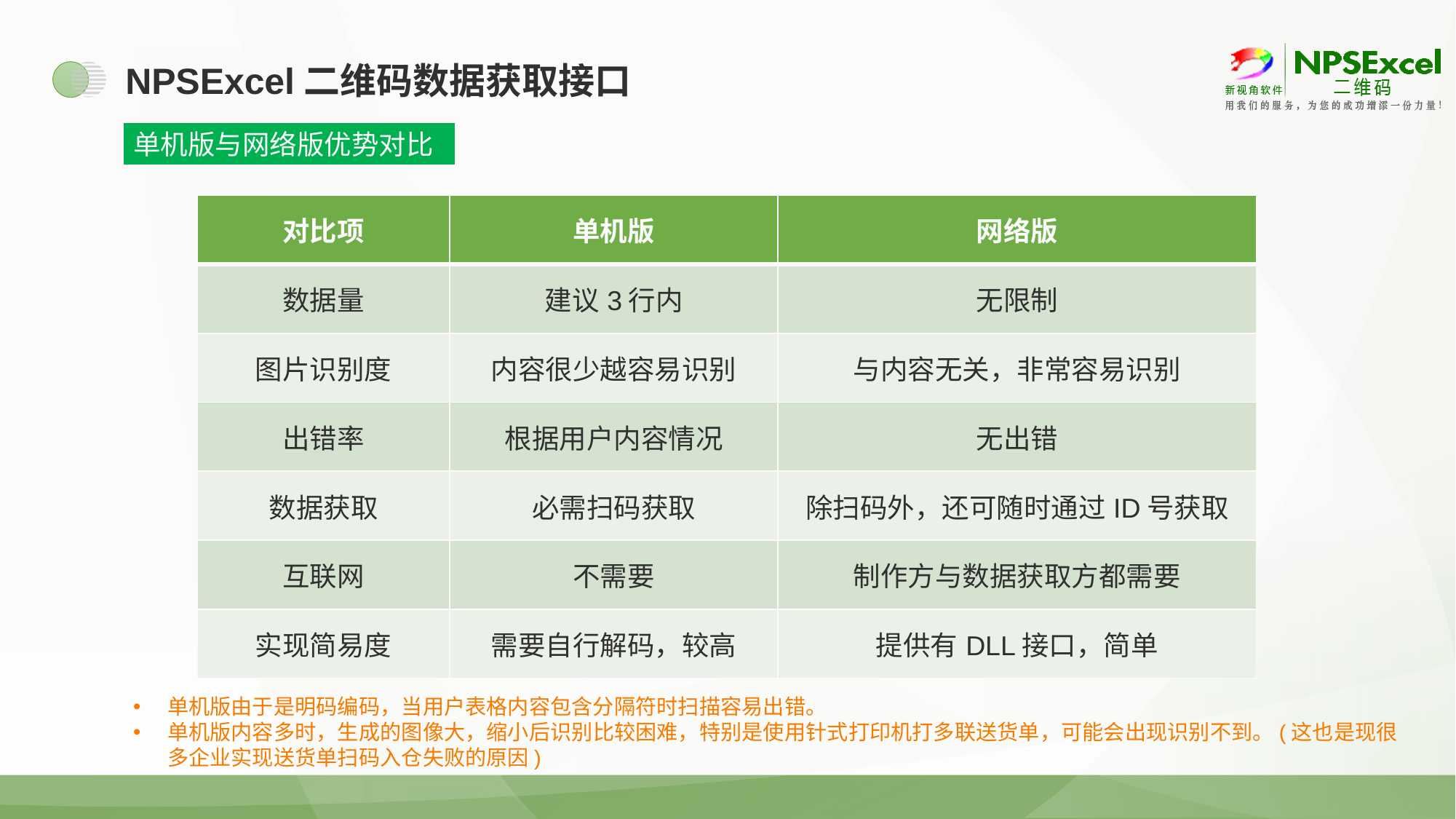

# NPSExcel二维码数据获取接口
单机版与网络版优势对比
| 对比项 | 单机版 | 网络版 |
| --- | --- | --- |
| 数据量 | 建议3行内 | 无限制 |
| 图片识别度 | 内容很少越容易识别 | 与内容无关，非常容易识别 |
| 出错率 | 根据用户内容情况 | 无出错 |
| 数据获取 | 必需扫码获取 | 除扫码外，还可随时通过ID号获取 |
| 互联网 | 不需要 | 制作方与数据获取方都需要 |
| 实现简易度 | 需要自行解码，较高 | 提供有DLL接口，简单 |
单机版由于是明码编码，当用户表格内容包含分隔符时扫描容易出错。
单机版内容多时，生成的图像大，缩小后识别比较困难，特别是使用针式打印机打多联送货单，可能会出现识别不到。(这也是现很多企业实现送货单扫码入仓失败的原因)